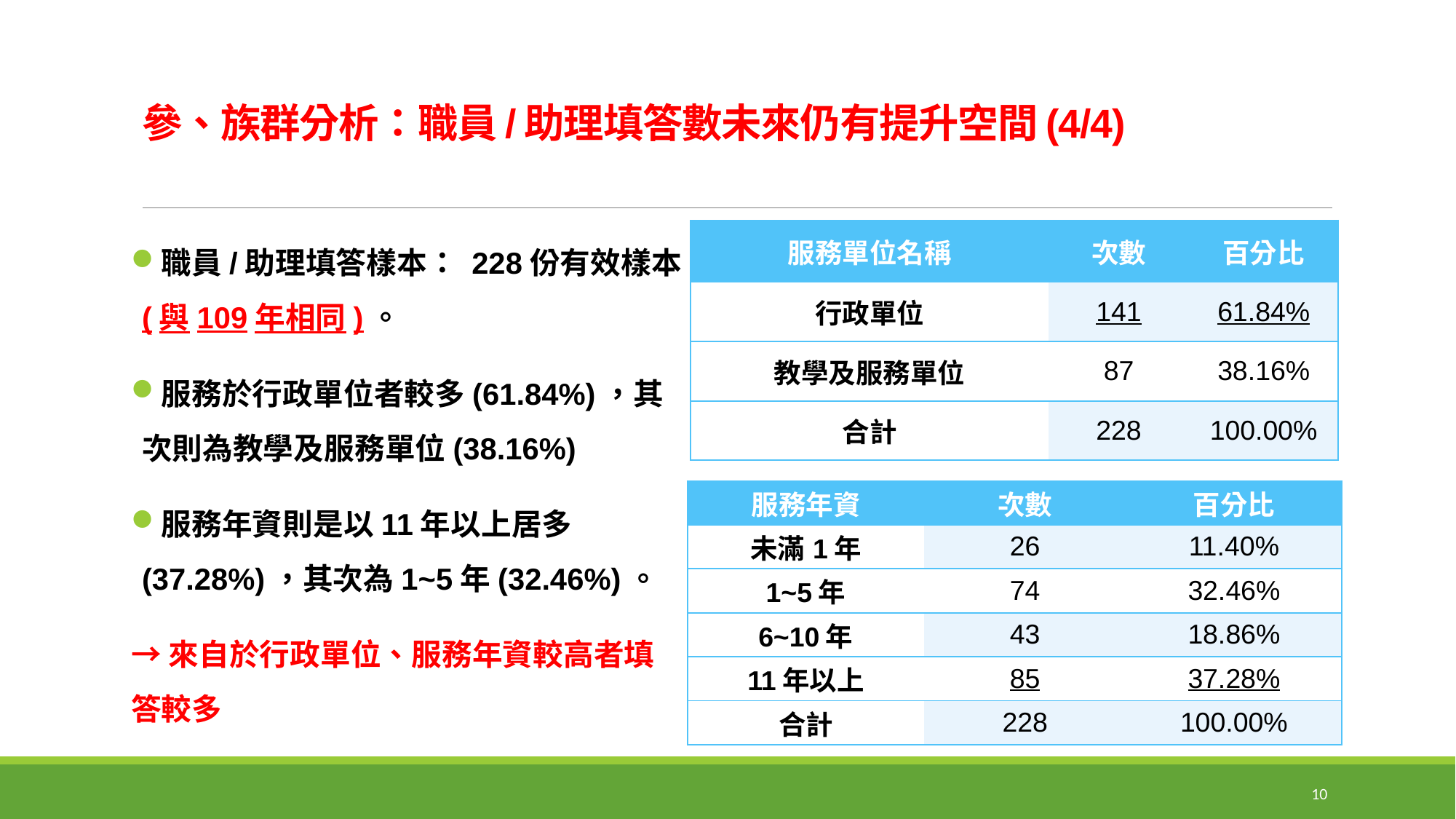

# 參、族群分析：職員/助理填答數未來仍有提升空間(4/4)
職員/助理填答樣本： 228份有效樣本(與109年相同)。
服務於行政單位者較多(61.84%)，其次則為教學及服務單位(38.16%)
服務年資則是以11年以上居多(37.28%)，其次為1~5年(32.46%)。
→來自於行政單位、服務年資較高者填答較多
| 服務單位名稱 | 次數 | 百分比 |
| --- | --- | --- |
| 行政單位 | 141 | 61.84% |
| 教學及服務單位 | 87 | 38.16% |
| 合計 | 228 | 100.00% |
| 服務年資 | 次數 | 百分比 |
| --- | --- | --- |
| 未滿1年 | 26 | 11.40% |
| 1~5年 | 74 | 32.46% |
| 6~10年 | 43 | 18.86% |
| 11年以上 | 85 | 37.28% |
| 合計 | 228 | 100.00% |
10